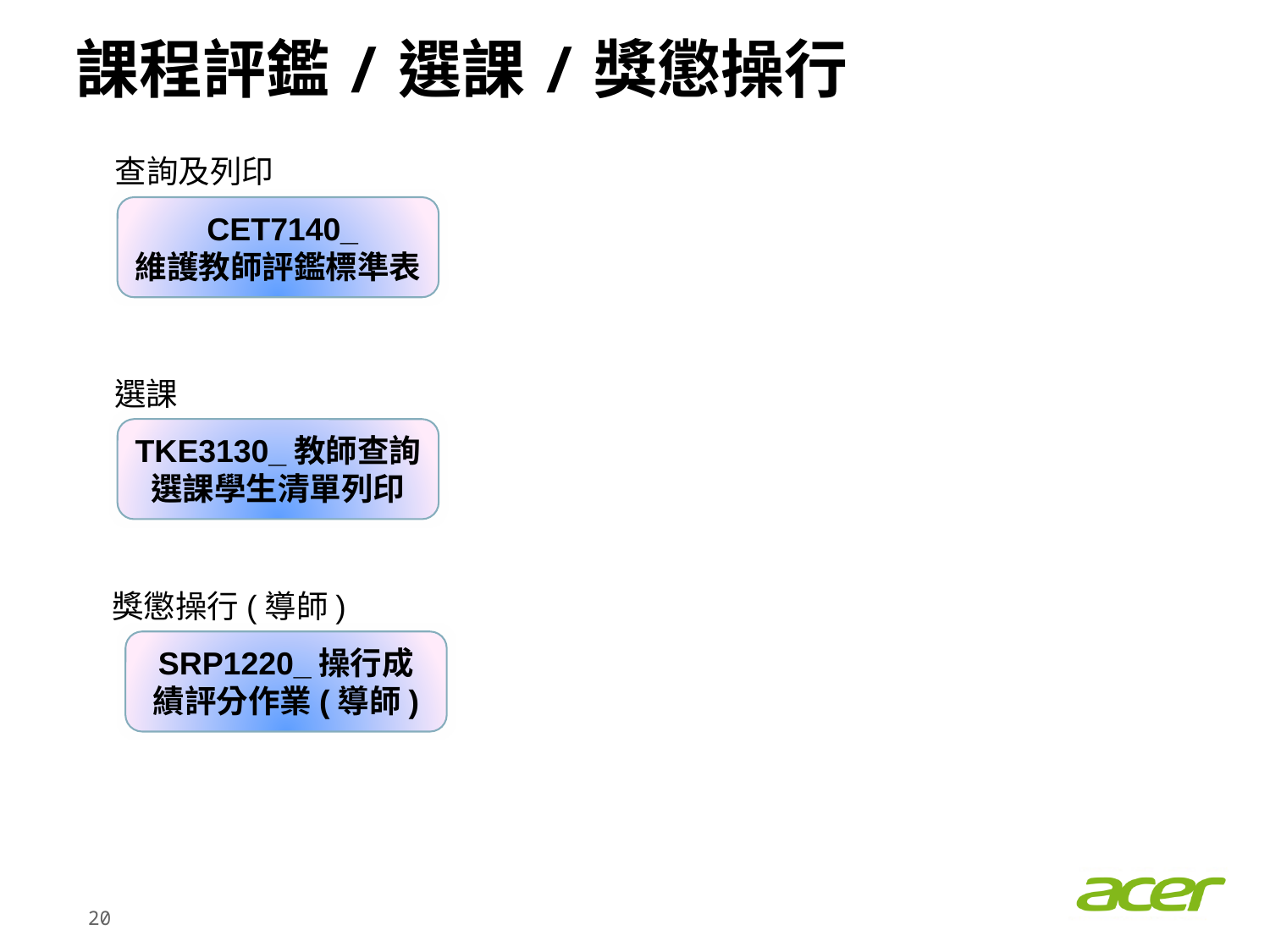

# 課程評鑑/選課/獎懲操行
查詢及列印
 CET7140_
維護教師評鑑標準表
選課
TKE3130_教師查詢選課學生清單列印
獎懲操行(導師)

SRP1220_操行成績評分作業(導師)
20